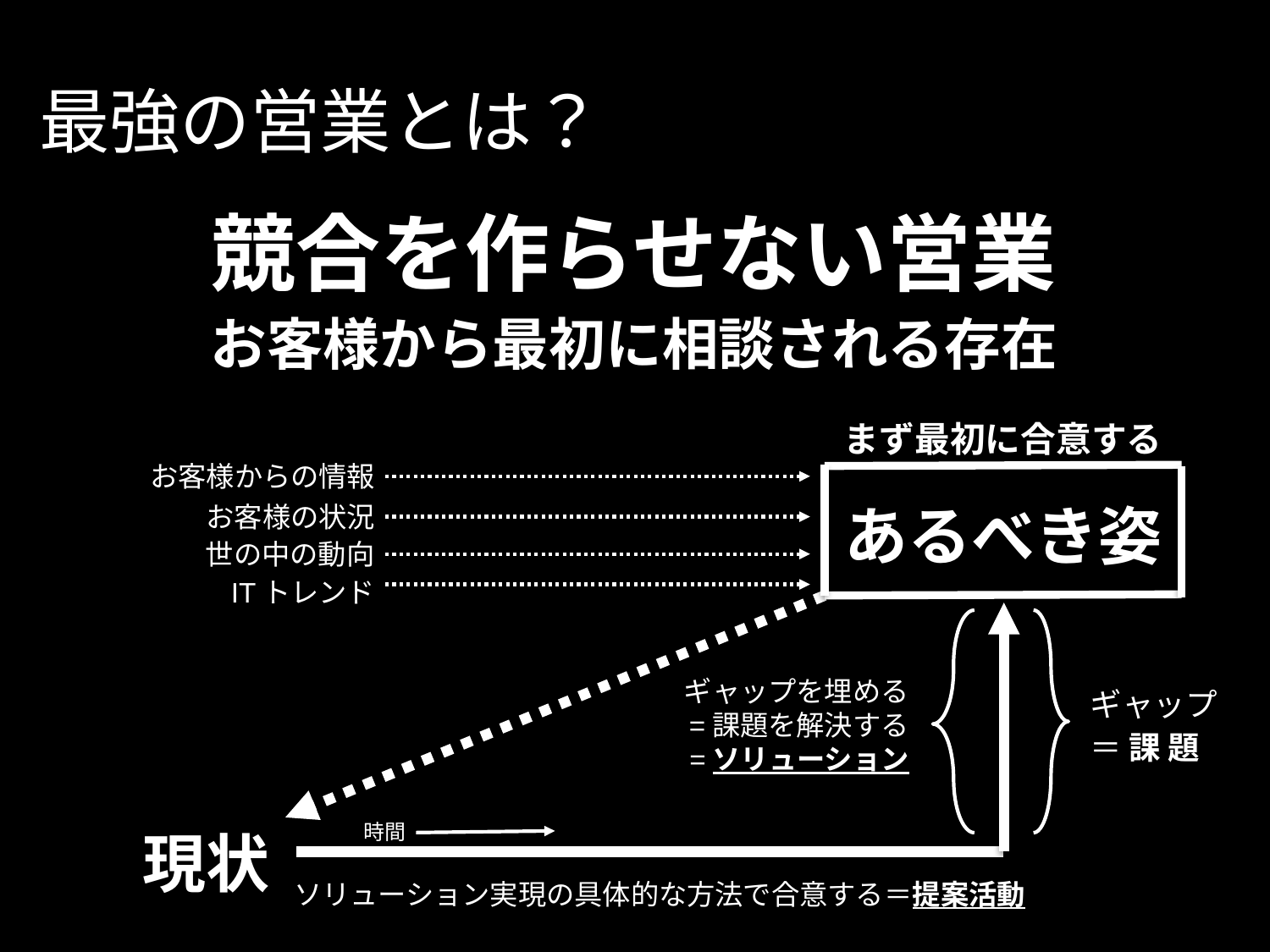

最強の営業とは？
競合を作らせない営業
お客様から最初に相談される存在
まず最初に合意する
お客様からの情報
お客様の状況
世の中の動向
ITトレンド
あるべき姿

ギャップを埋める
=課題を解決する
=ソリューション

ギャップ
＝ 課 題
時間
現状
ソリューション実現の具体的な方法で合意する＝提案活動